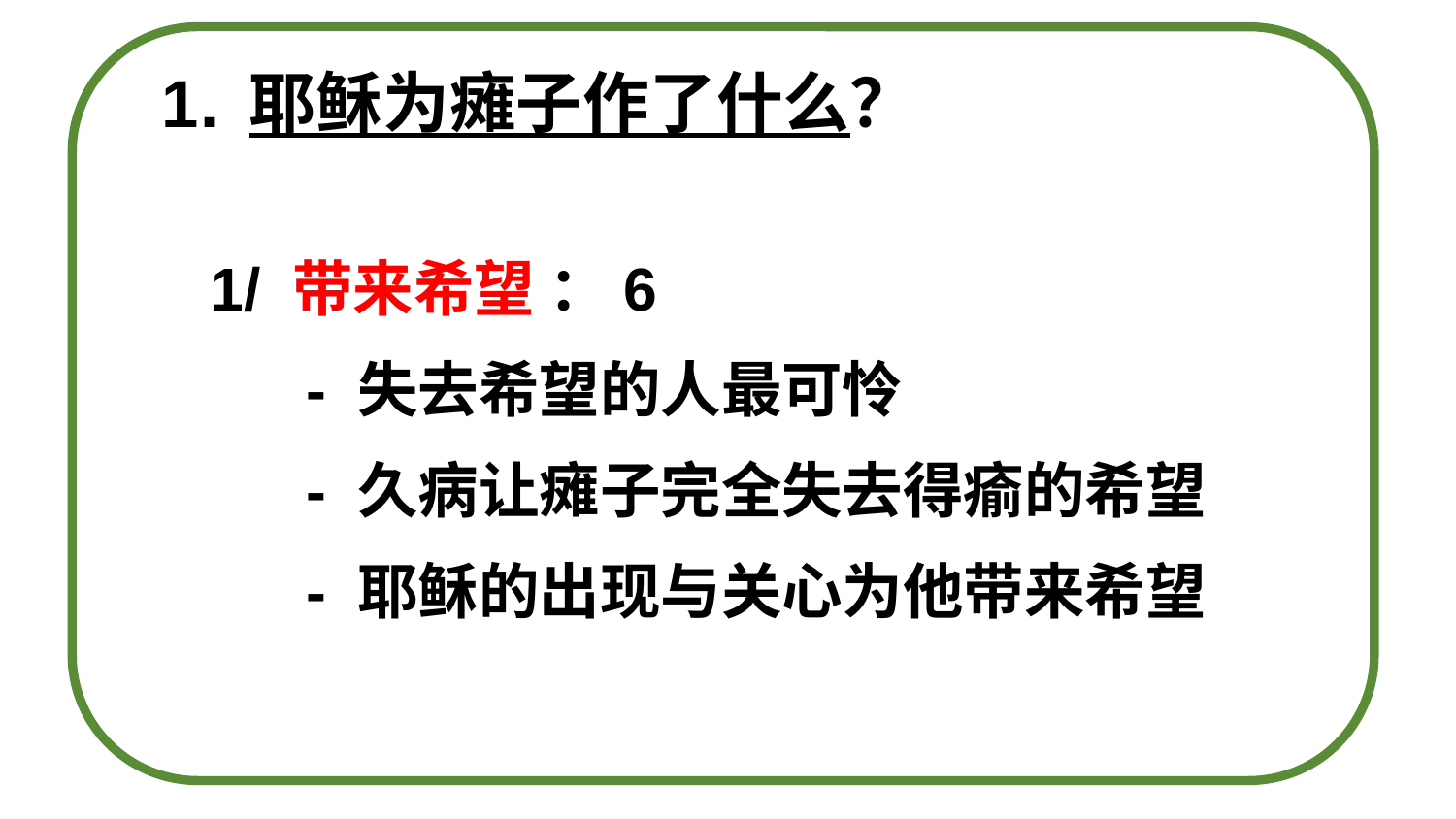

耶稣为瘫子作了什么？

   1/ 带来希望 ：6
	- 失去希望的人最可怜
     	- 久病让瘫子完全失去得瘉的希望
     	- 耶稣的出现与关心为他带来希望